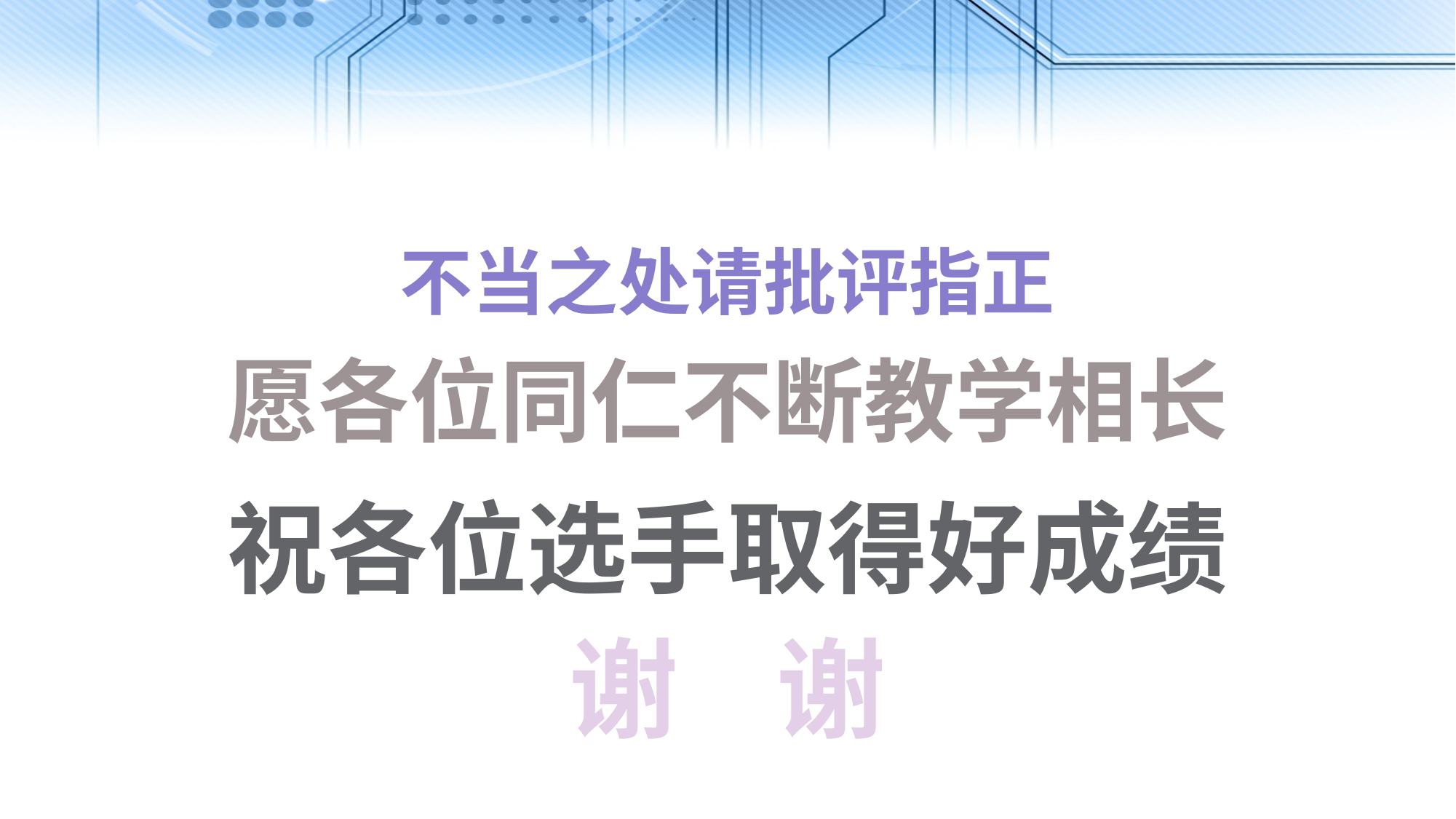

#
不当之处请批评指正
愿各位同仁不断教学相长
祝各位选手取得好成绩
谢    谢